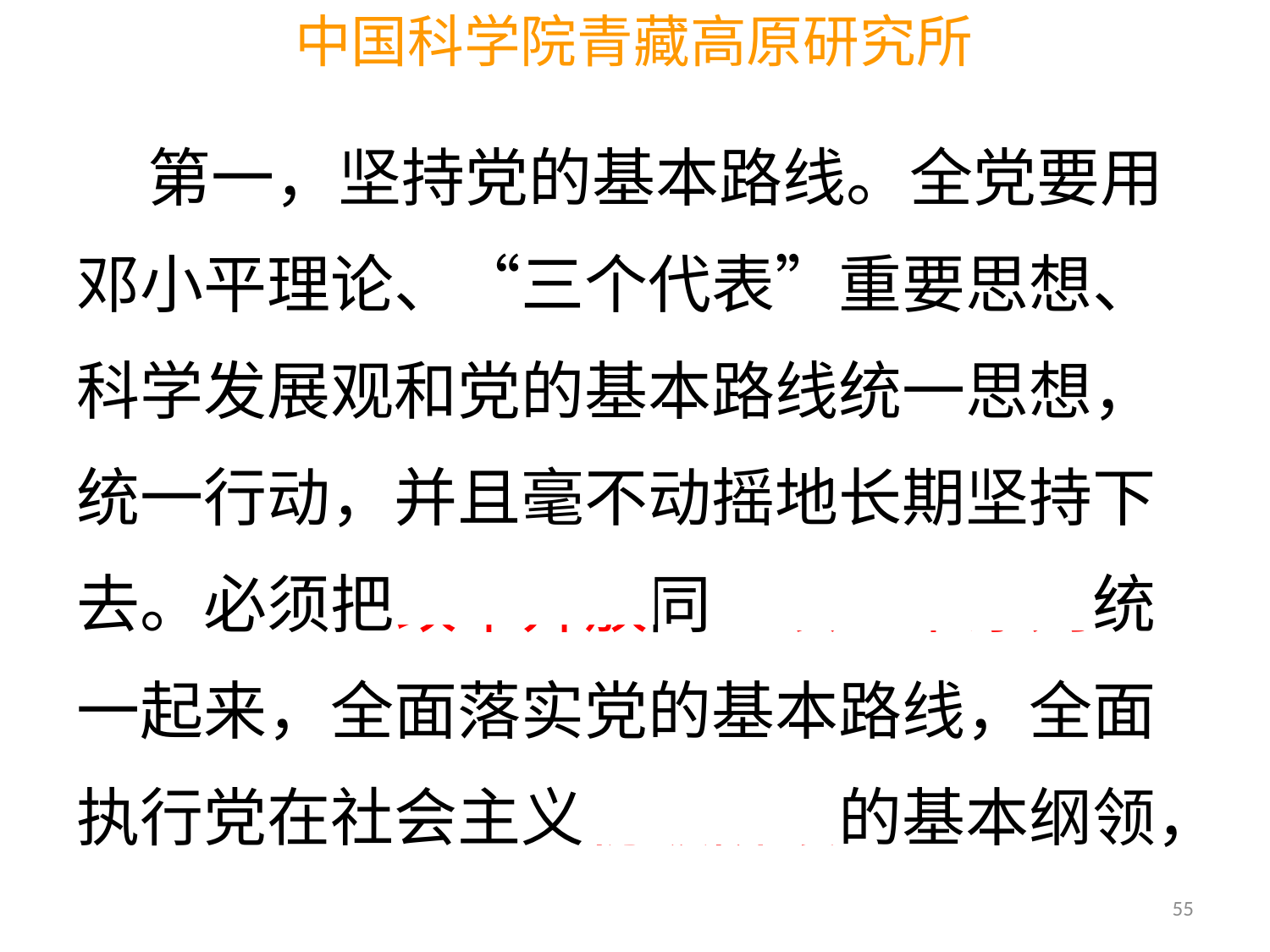

# 第一，坚持党的基本路线。全党要用邓小平理论、“三个代表”重要思想、科学发展观和党的基本路线统一思想，统一行动，并且毫不动摇地长期坚持下去。必须把改革开放同四项基本原则统一起来，全面落实党的基本路线，全面执行党在社会主义初级阶段的基本纲领，

55